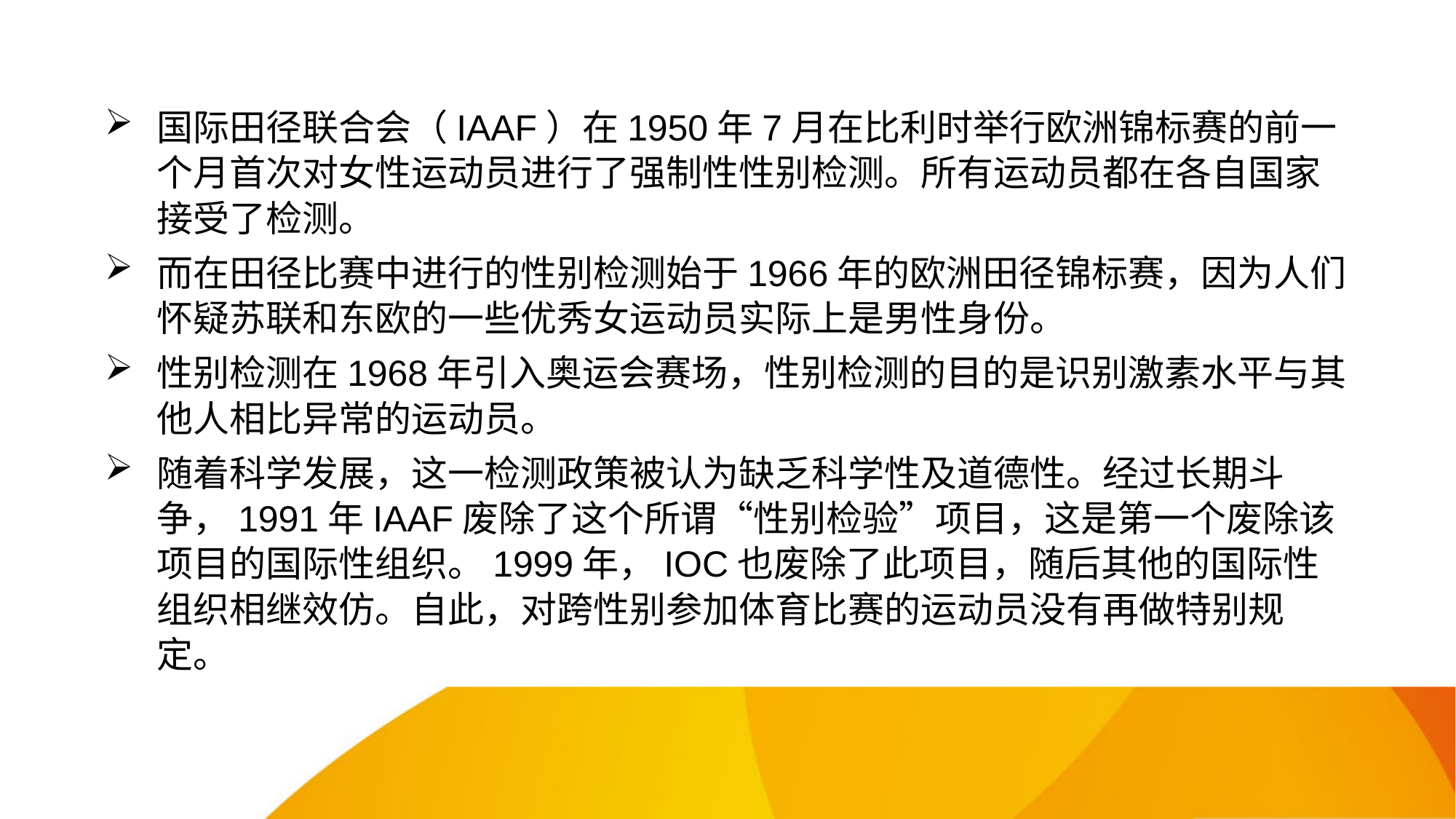

国际田径联合会（IAAF）在1950年7月在比利时举行欧洲锦标赛的前一个月首次对女性运动员进行了强制性性别检测。所有运动员都在各自国家接受了检测。
而在田径比赛中进行的性别检测始于1966年的欧洲田径锦标赛，因为人们怀疑苏联和东欧的一些优秀女运动员实际上是男性身份。
性别检测在1968年引入奥运会赛场，性别检测的目的是识别激素水平与其他人相比异常的运动员。
随着科学发展，这一检测政策被认为缺乏科学性及道德性。经过长期斗争，1991年IAAF废除了这个所谓“性别检验”项目，这是第一个废除该项目的国际性组织。1999年，IOC也废除了此项目，随后其他的国际性组织相继效仿。自此，对跨性别参加体育比赛的运动员没有再做特别规定。